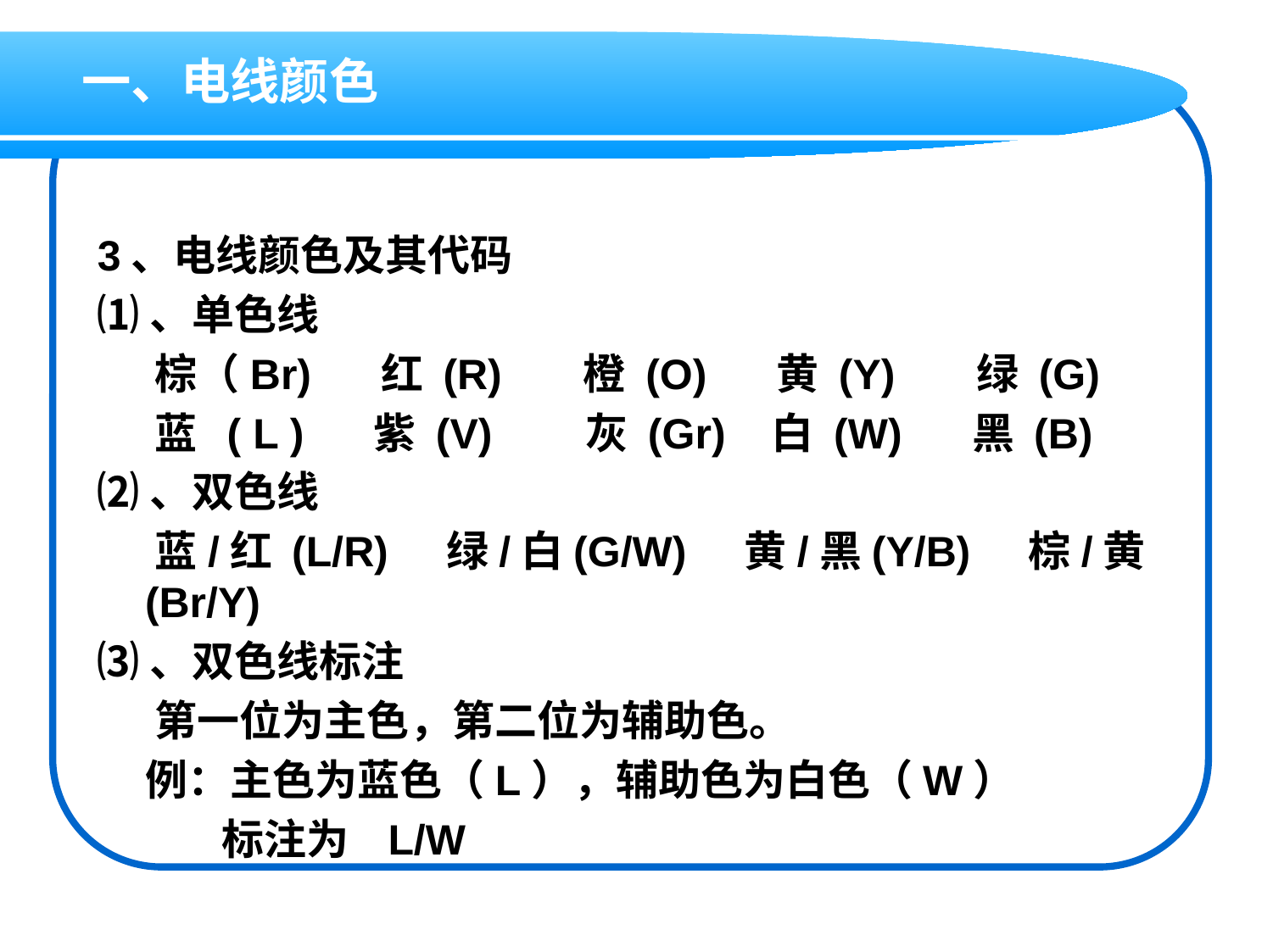

# 一、电线颜色
3、电线颜色及其代码
⑴、单色线
     棕（Br)     红 (R)      橙 (O)     黄 (Y)      绿 (G)
     蓝  ( L )     紫 (V)       灰 (Gr)   白 (W)     黑 (B)
⑵、双色线
     蓝/红 (L/R)    绿/白(G/W)    黄/黑(Y/B)    棕/黄(Br/Y)
⑶、双色线标注
     第一位为主色，第二位为辅助色。
    例：主色为蓝色（L），辅助色为白色（W）
            标注为   L/W